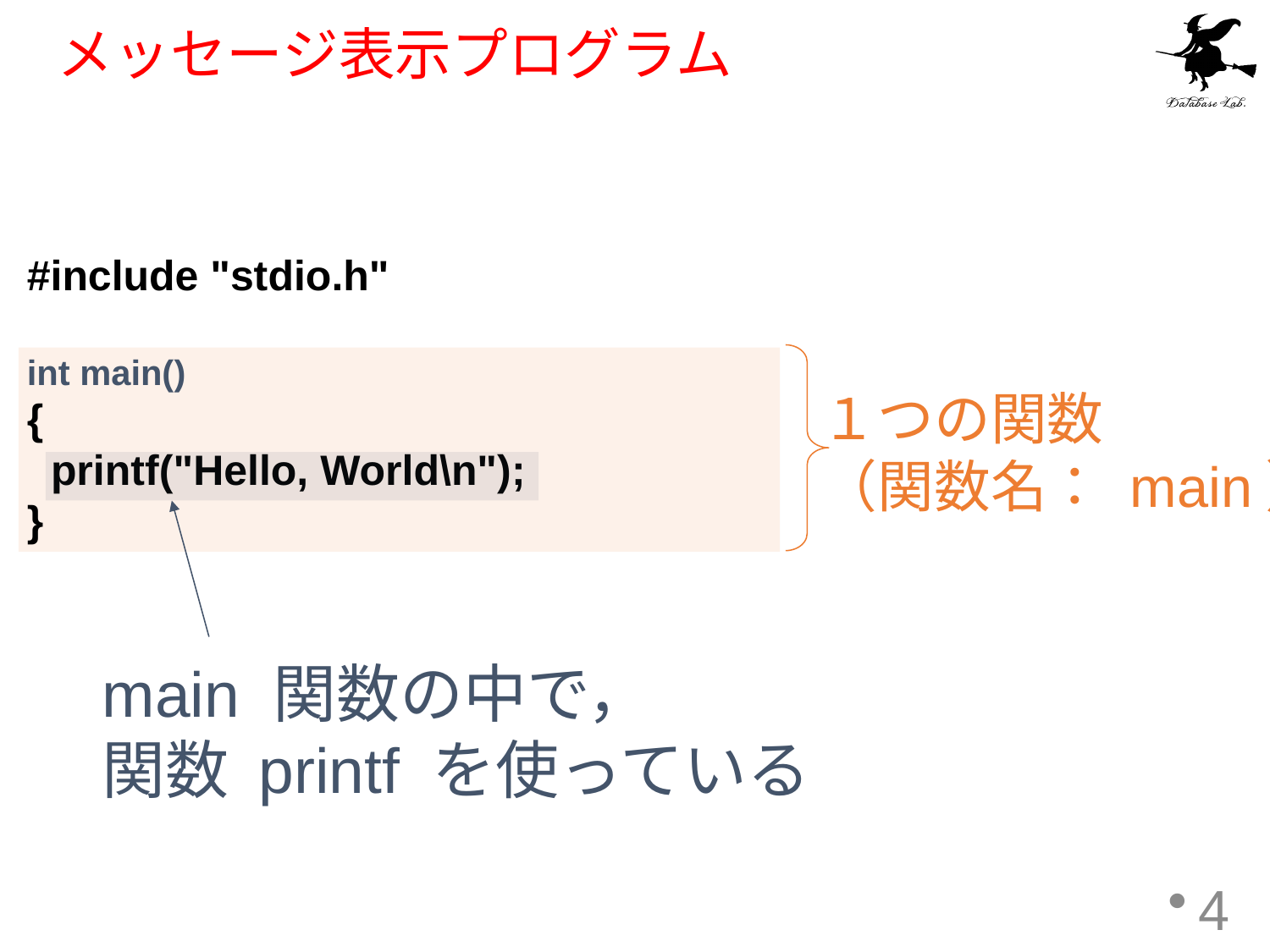

# メッセージ表示プログラム
#include "stdio.h"

int main()
{
  printf("Hello, World\n");
}

１つの関数
（関数名： main）

main 関数の中で，
関数 printf を使っている
4